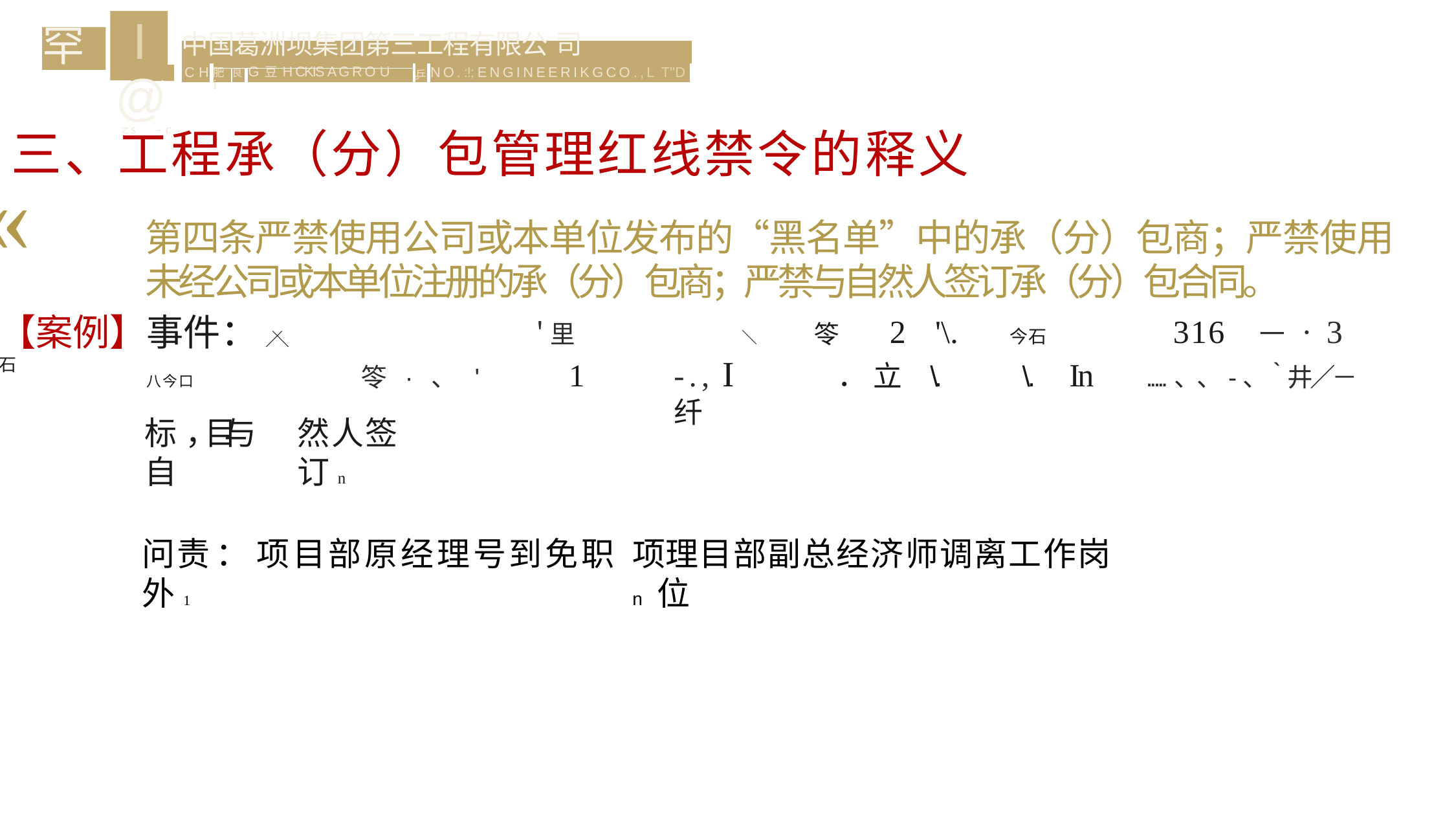

# I@
乙s	- c
罕
| 中 国 葛 洲 坝 集 团 第 三 工 程 有 限 公 司 |  |  |  |  |  |
| --- | --- | --- | --- | --- | --- |
| C H |  |  |  | 乒 | N O . :!; ENGINEERIKGCO.,L T"D |
|  | 肥i | 良 | G 豆 H CKIS A G R O U |  |  |

三、工程承（分）包管理红线禁令的释义
«	第四条严禁使用公司或本单位发布的“黑名单”中的承（分）包商；严禁使用 未经公司或本单位注册的承（分）包商；严禁与自然人签订承（分）包合同。
笭	2	'\.	今石	316	一 · 3
． 立	\.	\.	In
【案例】事件：	／＼石
＇里
1
＼
-., I	纤
笭·、'
.....、、-、｀井／－
八今口
标，目与自
然人签订n
问责： 项目部原经理号到免职外1
项理目部副总经济师调离工作岗n 位